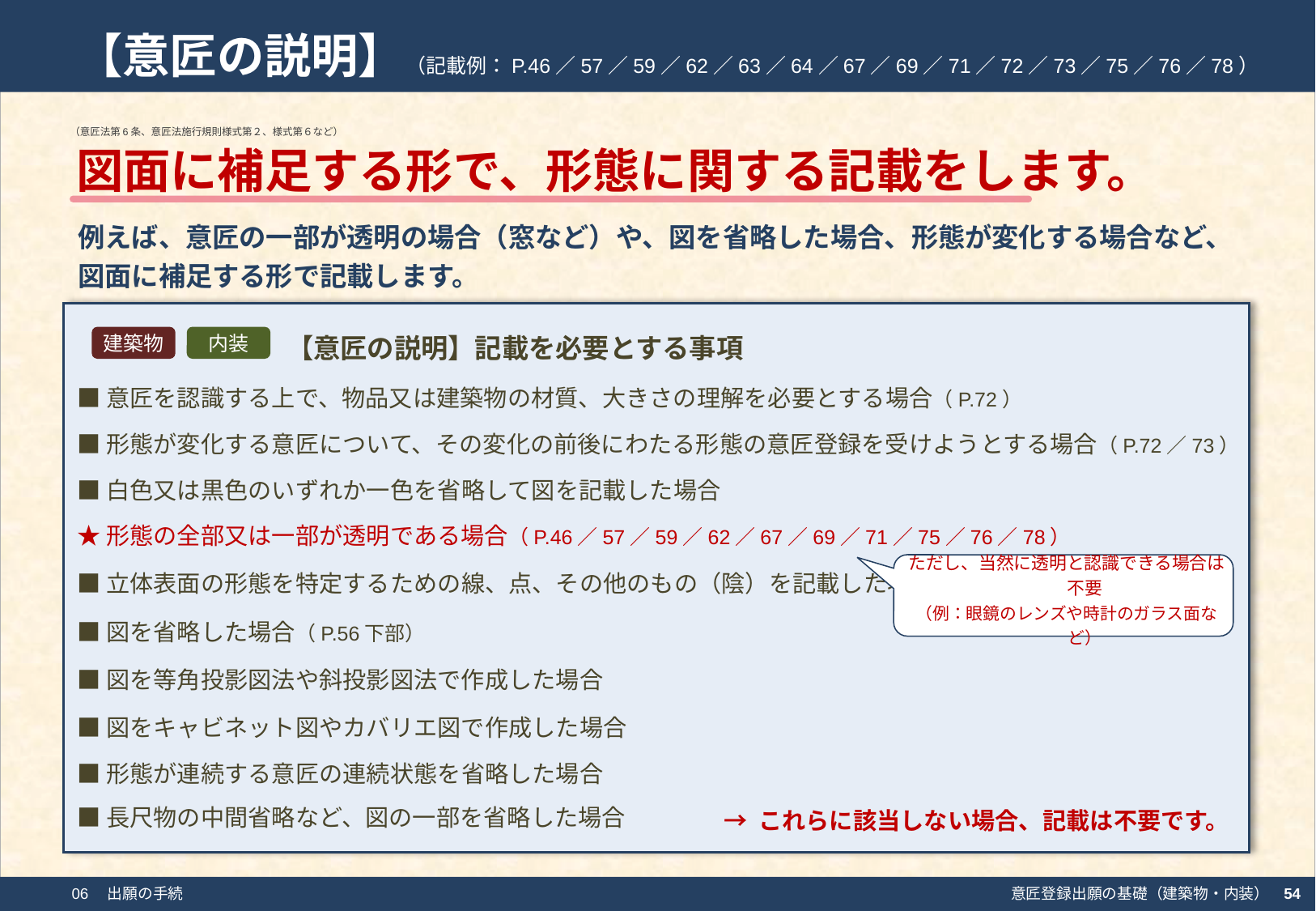

【意匠の説明】（記載例：P.46／57／59／62／63／64／67／69／71／72／73／75／76／78）
（意匠法第6条、意匠法施行規則様式第２、様式第６など）
図面に補足する形で、形態に関する記載をします。
例えば、意匠の一部が透明の場合（窓など）や、図を省略した場合、形態が変化する場合など、
図面に補足する形で記載します。

【意匠の説明】記載を必要とする事項
建築物
内装
■意匠を認識する上で、物品又は建築物の材質、大きさの理解を必要とする場合（P.72）
■形態が変化する意匠について、その変化の前後にわたる形態の意匠登録を受けようとする場合（P.72／73）
■白色又は黒色のいずれか一色を省略して図を記載した場合
★形態の全部又は一部が透明である場合（P.46／57／59／62／67／69／71／75／76／78）

ただし、当然に透明と認識できる場合は不要
（例：眼鏡のレンズや時計のガラス面など）
■立体表面の形態を特定するための線、点、その他のもの（陰）を記載した場合
■図を省略した場合（P.56下部）
■図を等角投影図法や斜投影図法で作成した場合
■図をキャビネット図やカバリエ図で作成した場合
■形態が連続する意匠の連続状態を省略した場合
■長尺物の中間省略など、図の一部を省略した場合
→ これらに該当しない場合、記載は不要です。

54
06　出願の手続
意匠登録出願の基礎（建築物・内装）